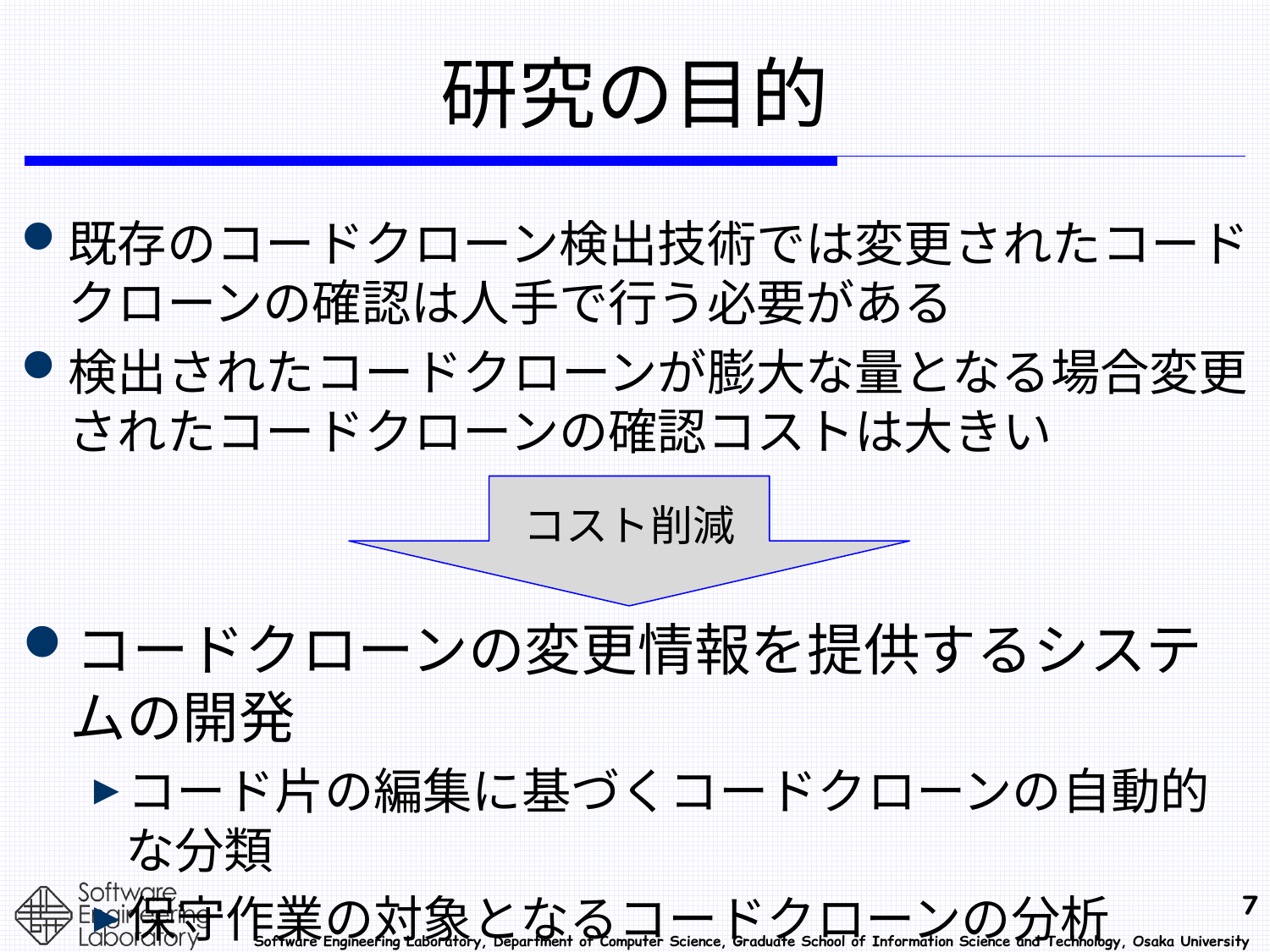

# 研究の目的
既存のコードクローン検出技術では変更されたコードクローンの確認は人手で行う必要がある
検出されたコードクローンが膨大な量となる場合変更されたコードクローンの確認コストは大きい

コスト削減
コードクローンの変更情報を提供するシステムの開発
コード片の編集に基づくコードクローンの自動的な分類
保守作業の対象となるコードクローンの分析